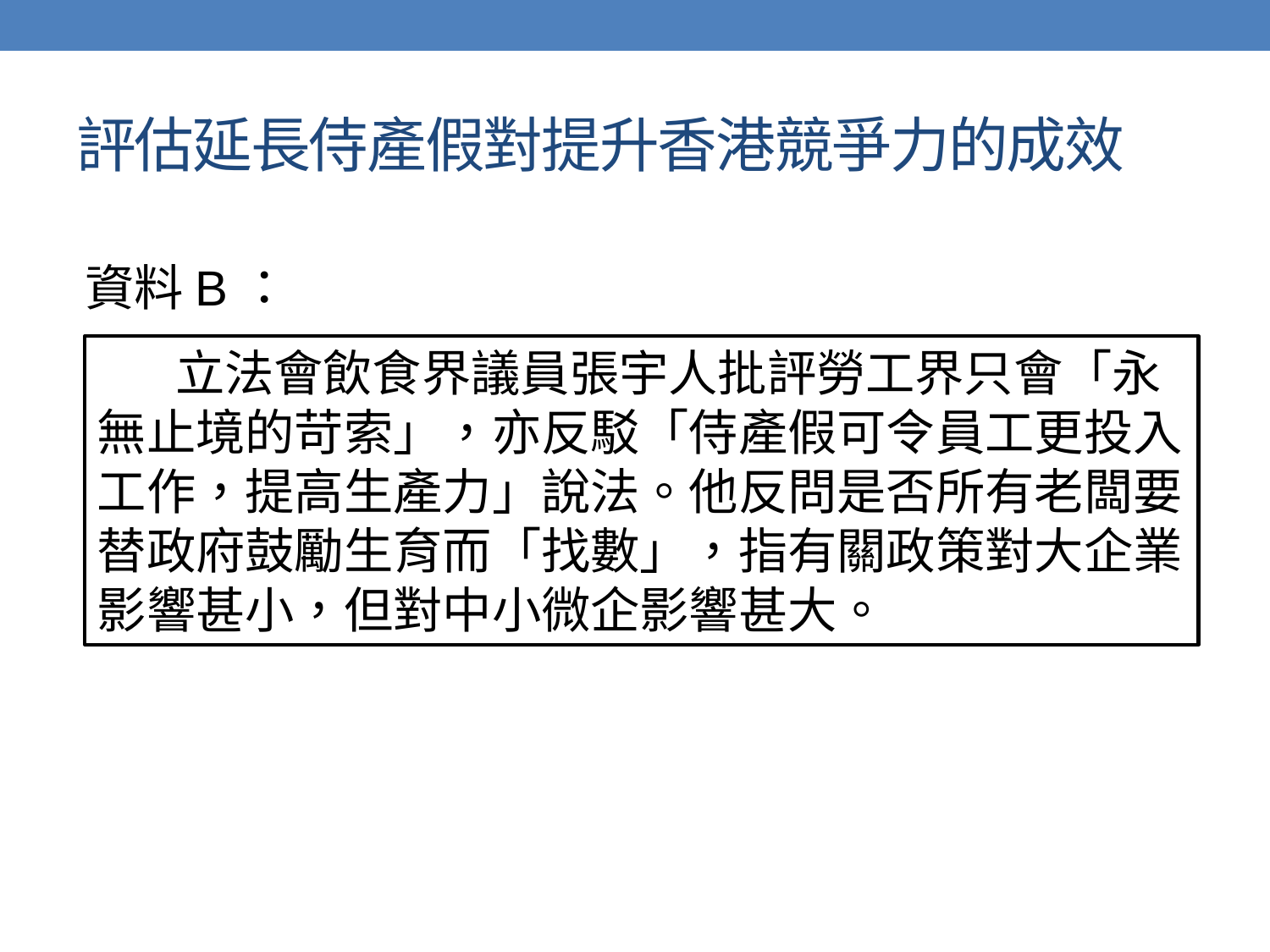

# 評估延長侍產假對提升香港競爭力的成效
資料B：
      立法會飲食界議員張宇人批評勞工界只會「永無止境的苛索」，亦反駁「侍產假可令員工更投入工作，提高生產力」說法。他反問是否所有老闆要替政府鼓勵生育而「找數」，指有關政策對大企業影響甚小，但對中小微企影響甚大。